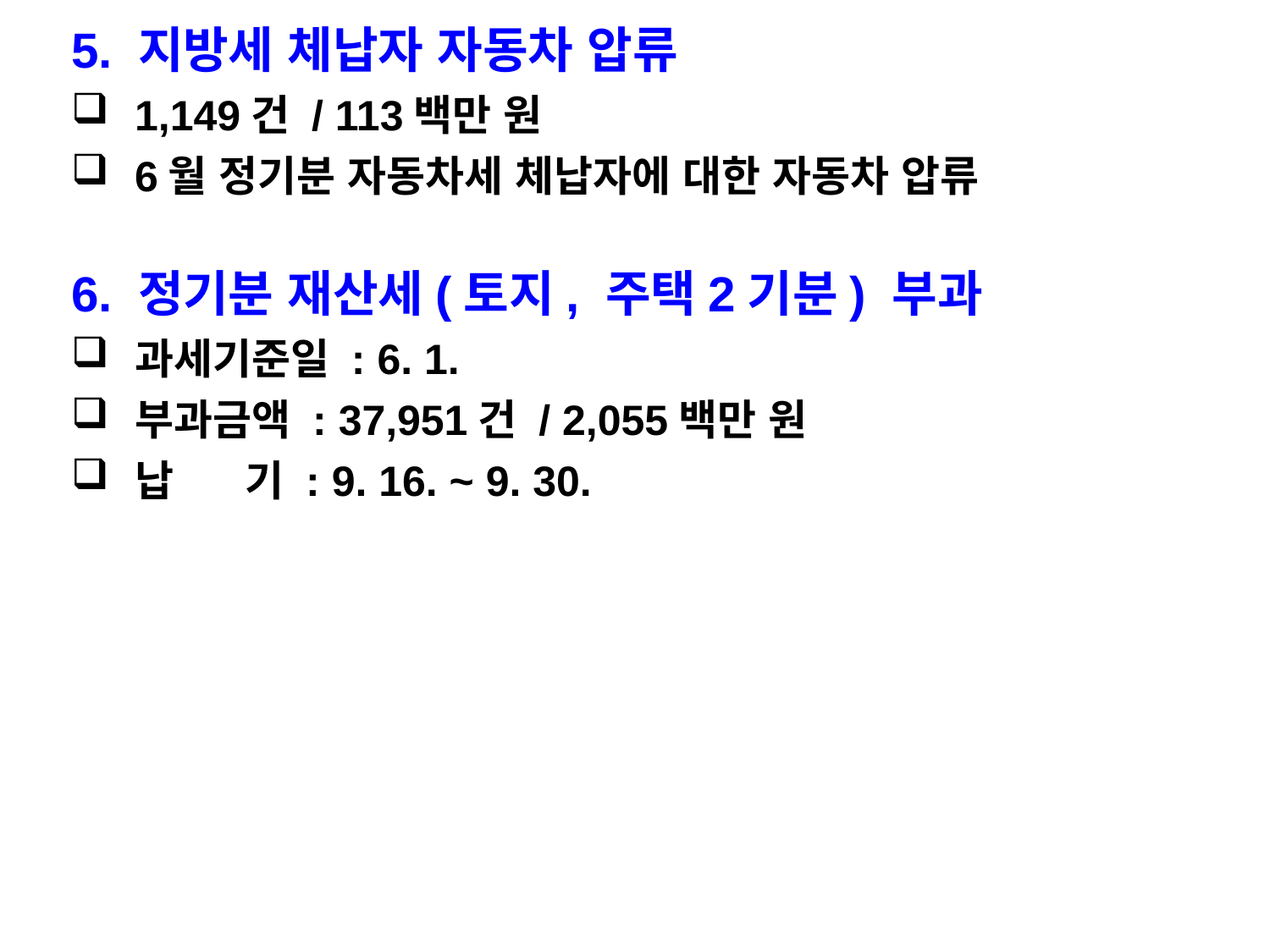

5. 지방세 체납자 자동차 압류
1,149건 / 113백만 원
6월 정기분 자동차세 체납자에 대한 자동차 압류

6. 정기분 재산세(토지, 주택2기분) 부과
과세기준일 : 6. 1.
부과금액 : 37,951건 / 2,055백만 원
납      기 : 9. 16. ~ 9. 30.